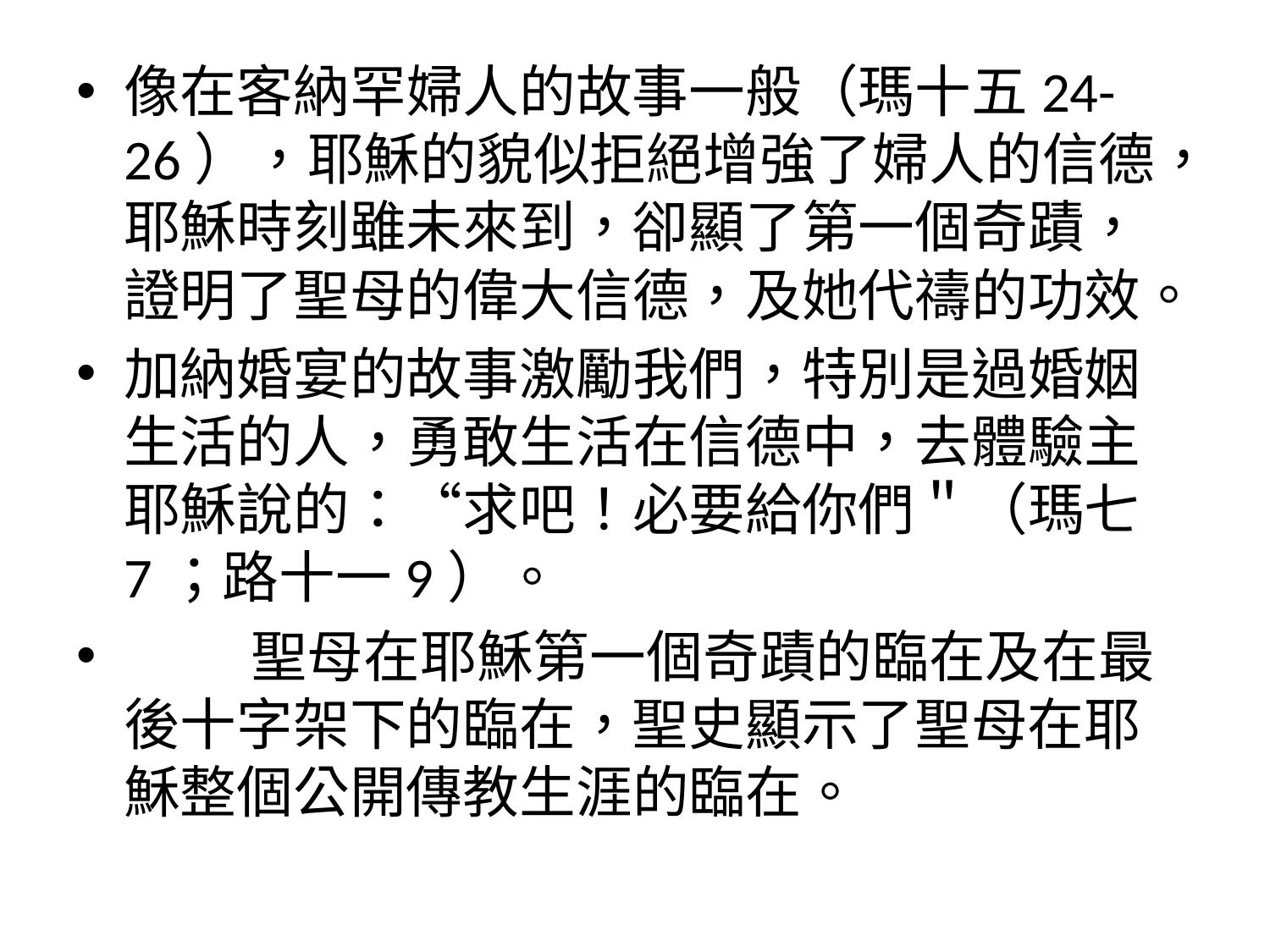

#
像在客納罕婦人的故事一般（瑪十五24-26），耶穌的貌似拒絕增強了婦人的信德，耶穌時刻雖未來到，卻顯了第一個奇蹟，證明了聖母的偉大信德，及她代禱的功效。
加納婚宴的故事激勵我們，特別是過婚姻生活的人，勇敢生活在信德中，去體驗主耶穌說的：“求吧！必要給你們＂（瑪七7；路十一9）。
	聖母在耶穌第一個奇蹟的臨在及在最後十字架下的臨在，聖史顯示了聖母在耶穌整個公開傳教生涯的臨在。